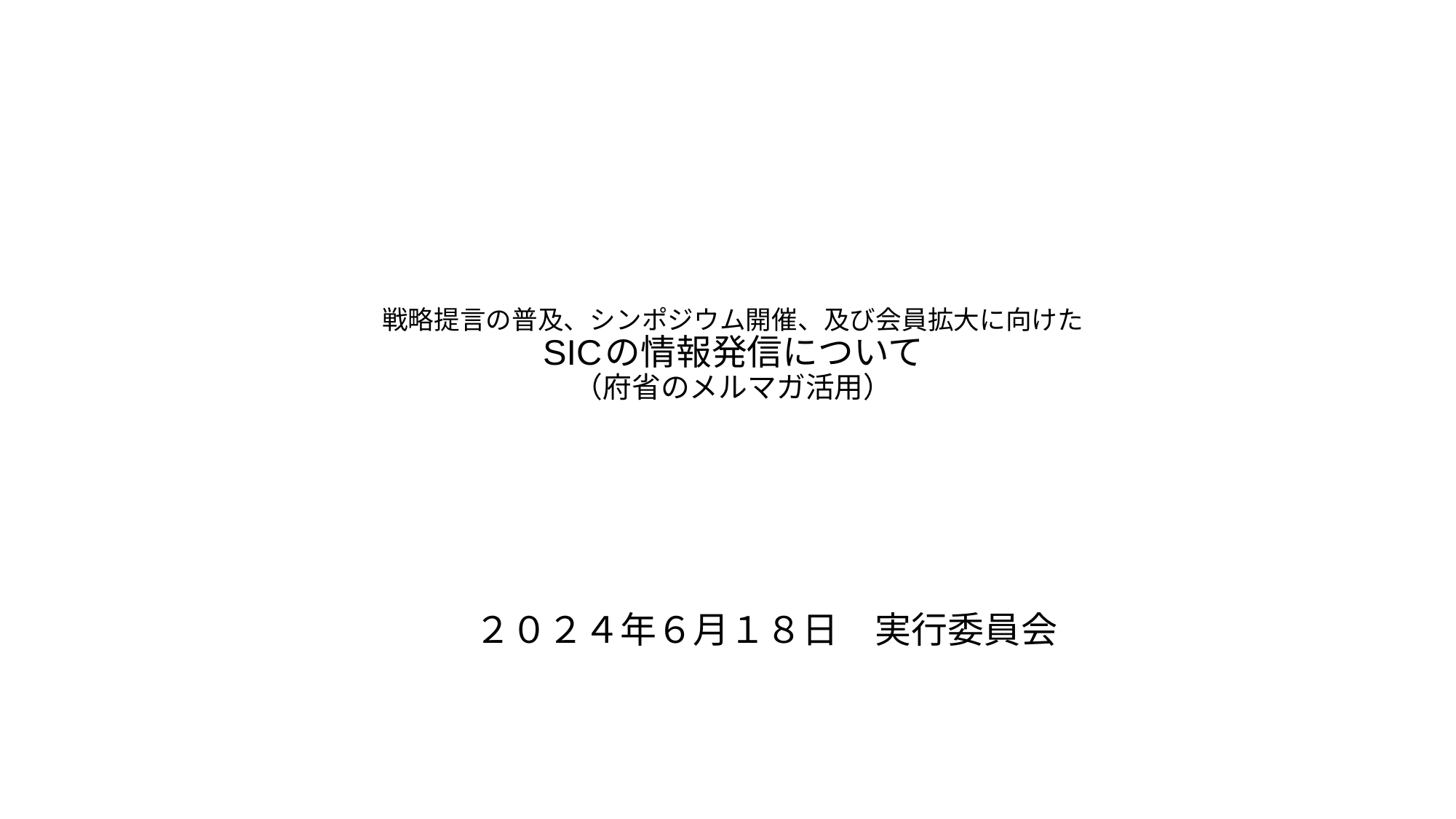

# 戦略提言の普及、シンポジウム開催、及び会員拡大に向けた SICの情報発信について （府省のメルマガ活用）
２０２４年６月１８日　実行委員会